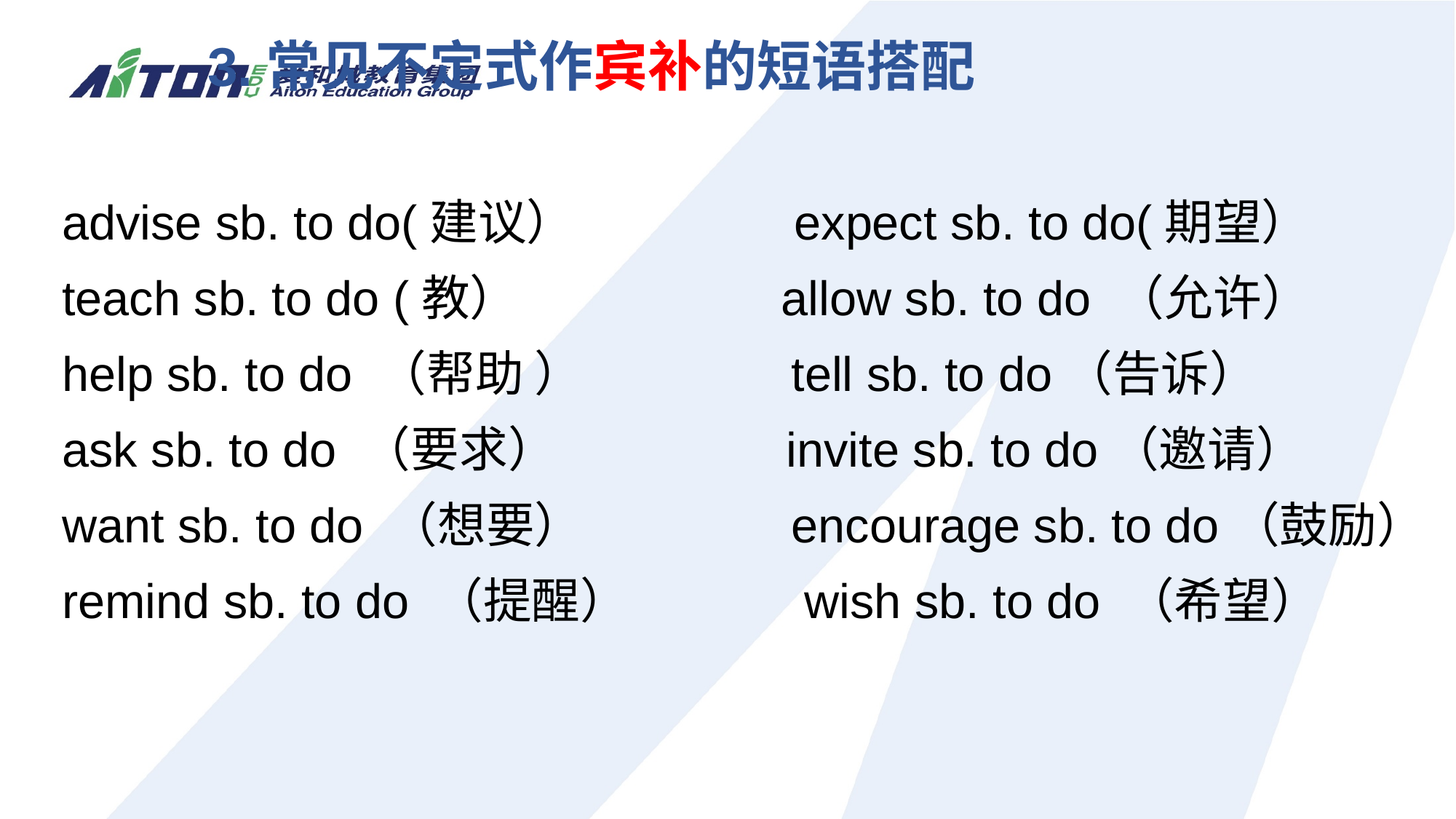

3.常见不定式作宾补的短语搭配
advise sb. to do(建议）                   expect sb. to do(期望）
teach sb. to do (教）                       allow sb. to do （允许）
help sb. to do （帮助 ）                  tell sb. to do（告诉）
ask sb. to do （要求）                    invite sb. to do（邀请）
want sb. to do （想要）                  encourage sb. to do（鼓励）
remind sb. to do （提醒）               wish sb. to do （希望）